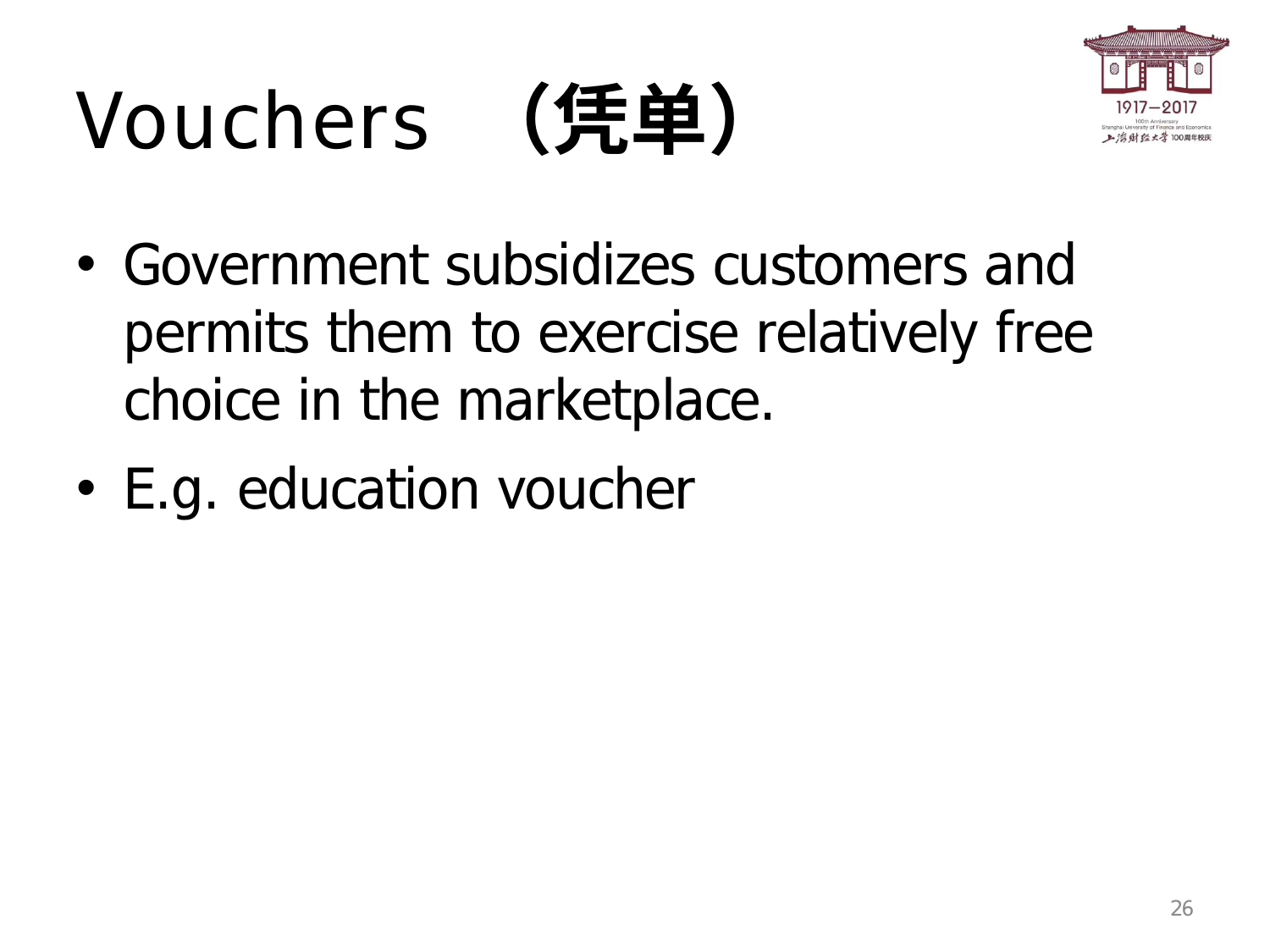

# Vouchers （凭单）
Government subsidizes customers and permits them to exercise relatively free choice in the marketplace.
E.g. education voucher
26